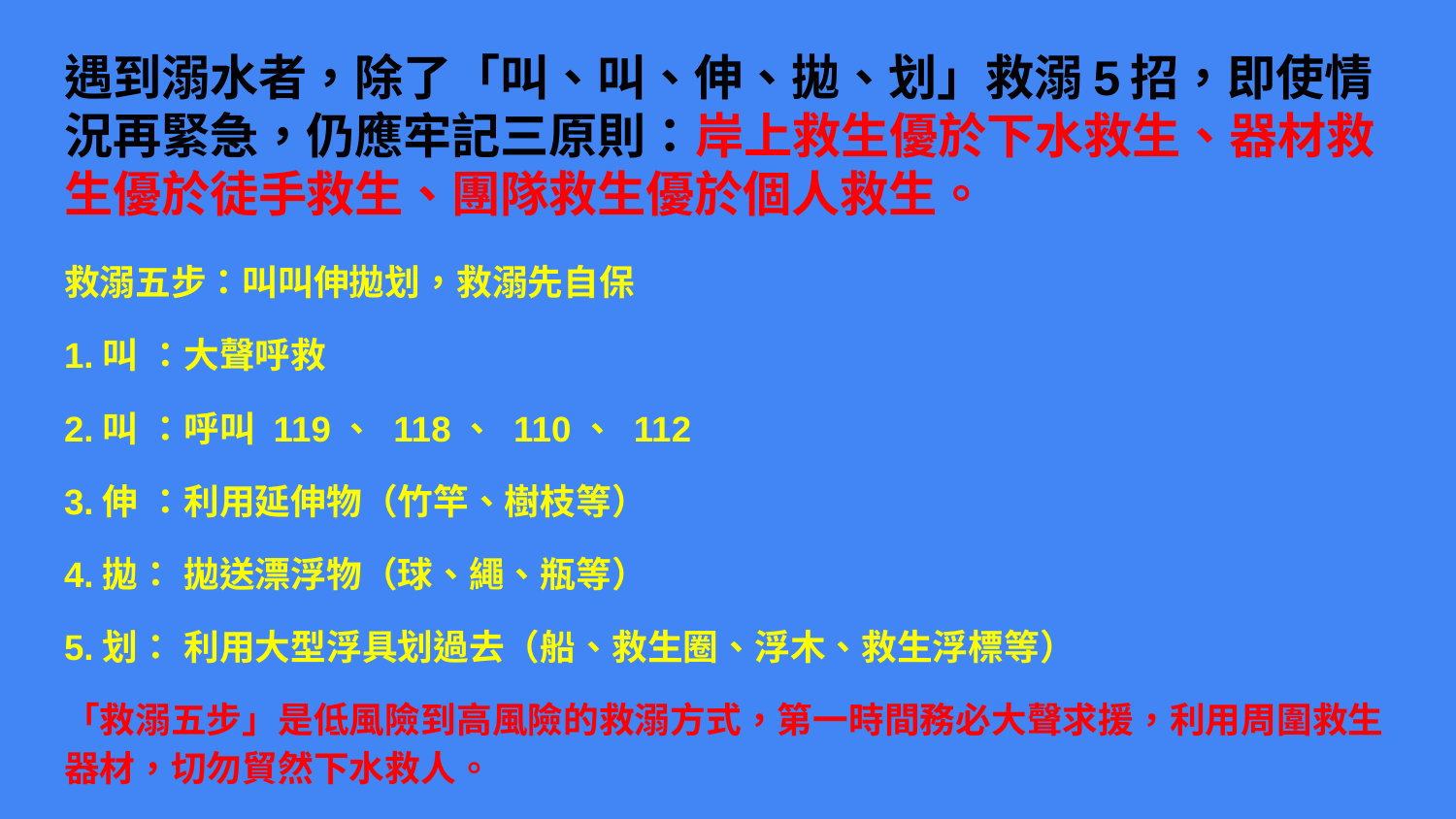

# 遇到溺水者，除了「叫、叫、伸、拋、划」救溺5招，即使情況再緊急，仍應牢記三原則：岸上救生優於下水救生、器材救生優於徒手救生、團隊救生優於個人救生。
救溺五步：叫叫伸拋划，救溺先自保
1.叫 ：大聲呼救
2.叫 ：呼叫 119、 118、 110、 112
3.伸 ：利用延伸物（竹竿、樹枝等）
4.拋： 拋送漂浮物（球、繩、瓶等）
5.划： 利用大型浮具划過去（船、救生圈、浮木、救生浮標等）
「救溺五步」是低風險到高風險的救溺方式，第一時間務必大聲求援，利用周圍救生器材，切勿貿然下水救人。